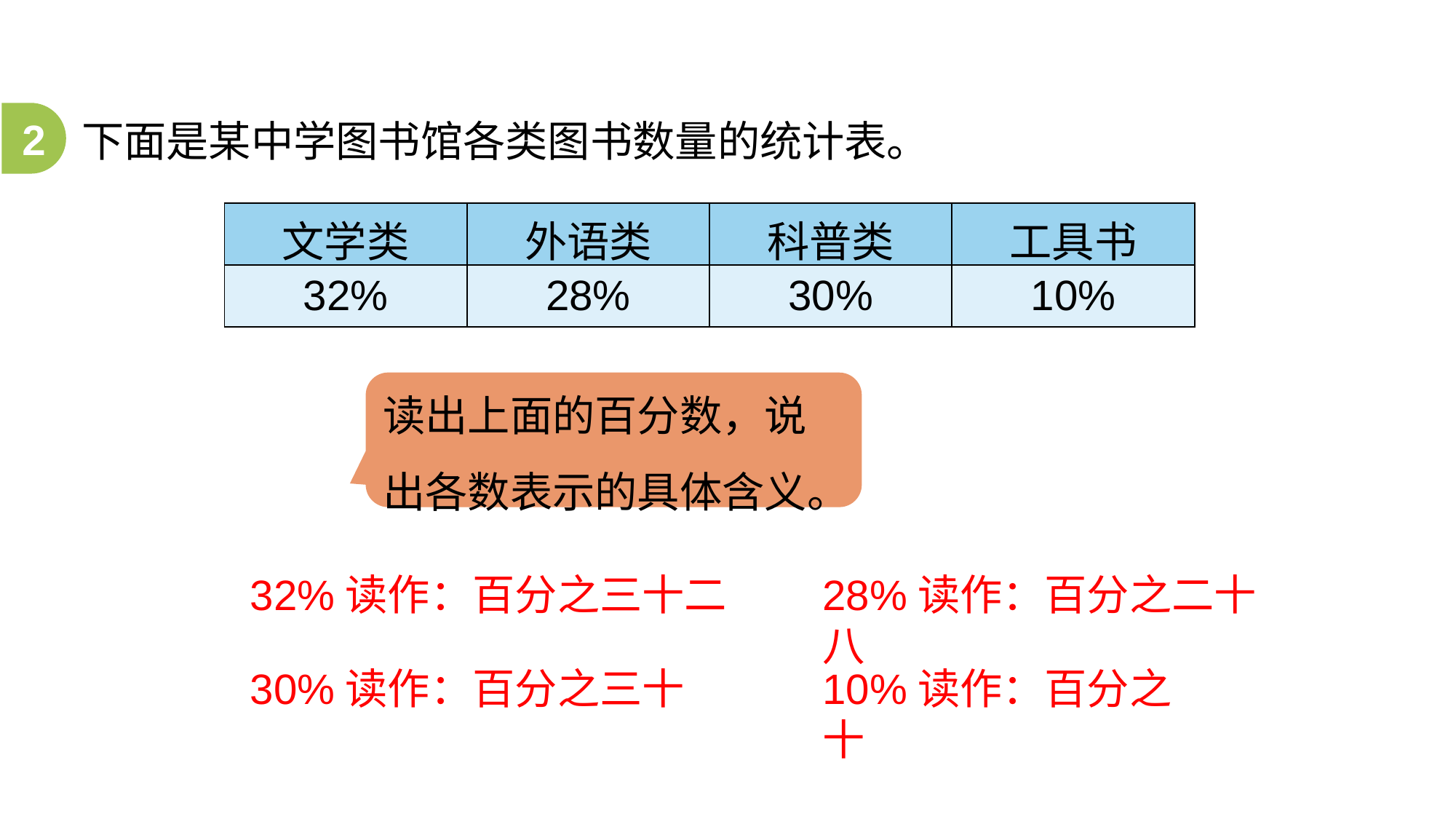

2
下面是某中学图书馆各类图书数量的统计表。
| 文学类 | 外语类 | 科普类 | 工具书 |
| --- | --- | --- | --- |
| 32% | 28% | 30% | 10% |
读出上面的百分数，说出各数表示的具体含义。
32%读作：百分之三十二
28%读作：百分之二十八
30%读作：百分之三十
10%读作：百分之十